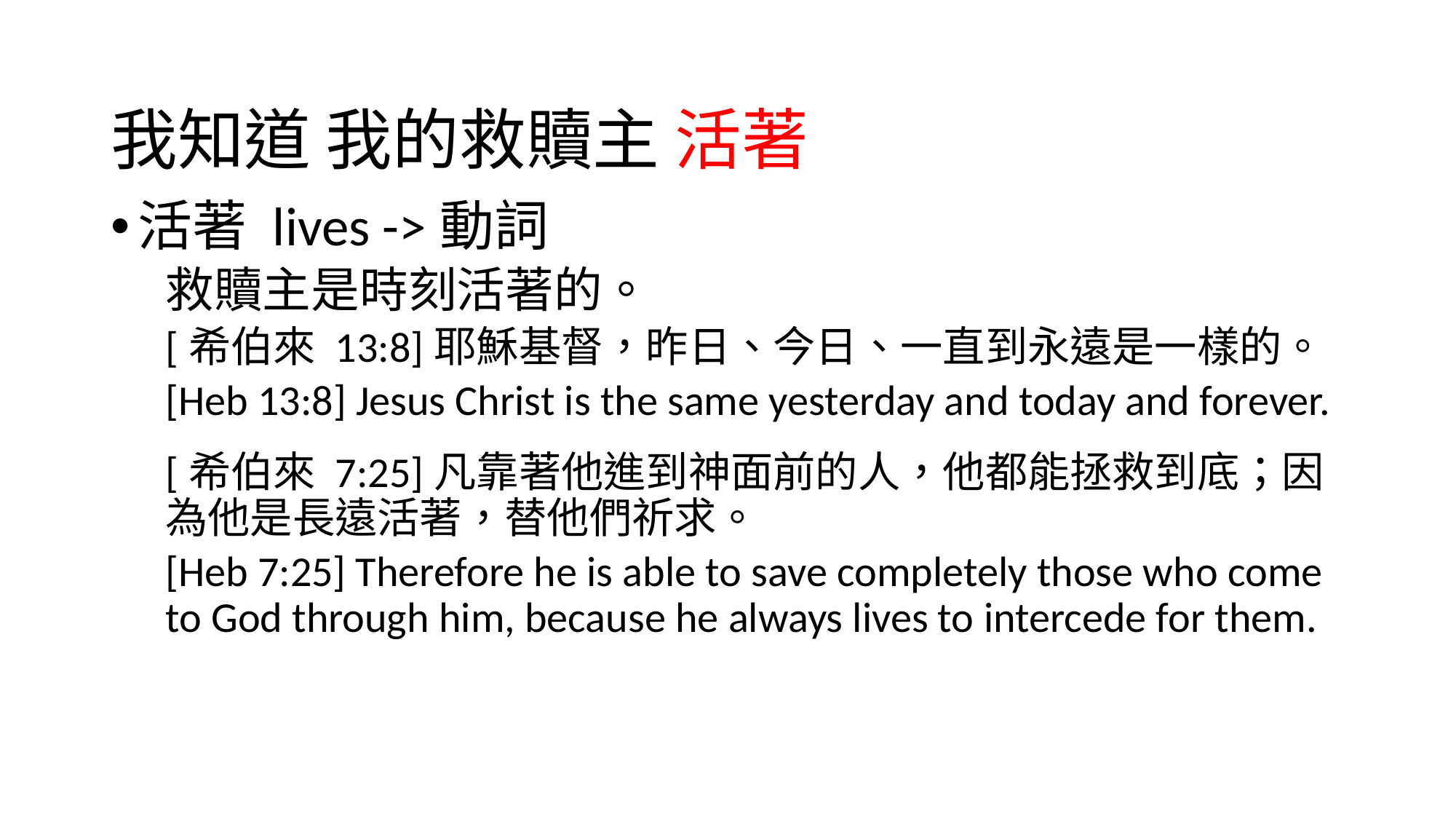

# 我知道 我的救贖主 活著
活著 lives ->動詞
救贖主是時刻活著的。
[希伯來 13:8]耶穌基督，昨日、今日、一直到永遠是一樣的。
[Heb 13:8] Jesus Christ is the same yesterday and today and forever.

[希伯來 7:25]凡靠著他進到神面前的人，他都能拯救到底；因為他是長遠活著，替他們祈求。
[Heb 7:25] Therefore he is able to save completely those who come to God through him, because he always lives to intercede for them.